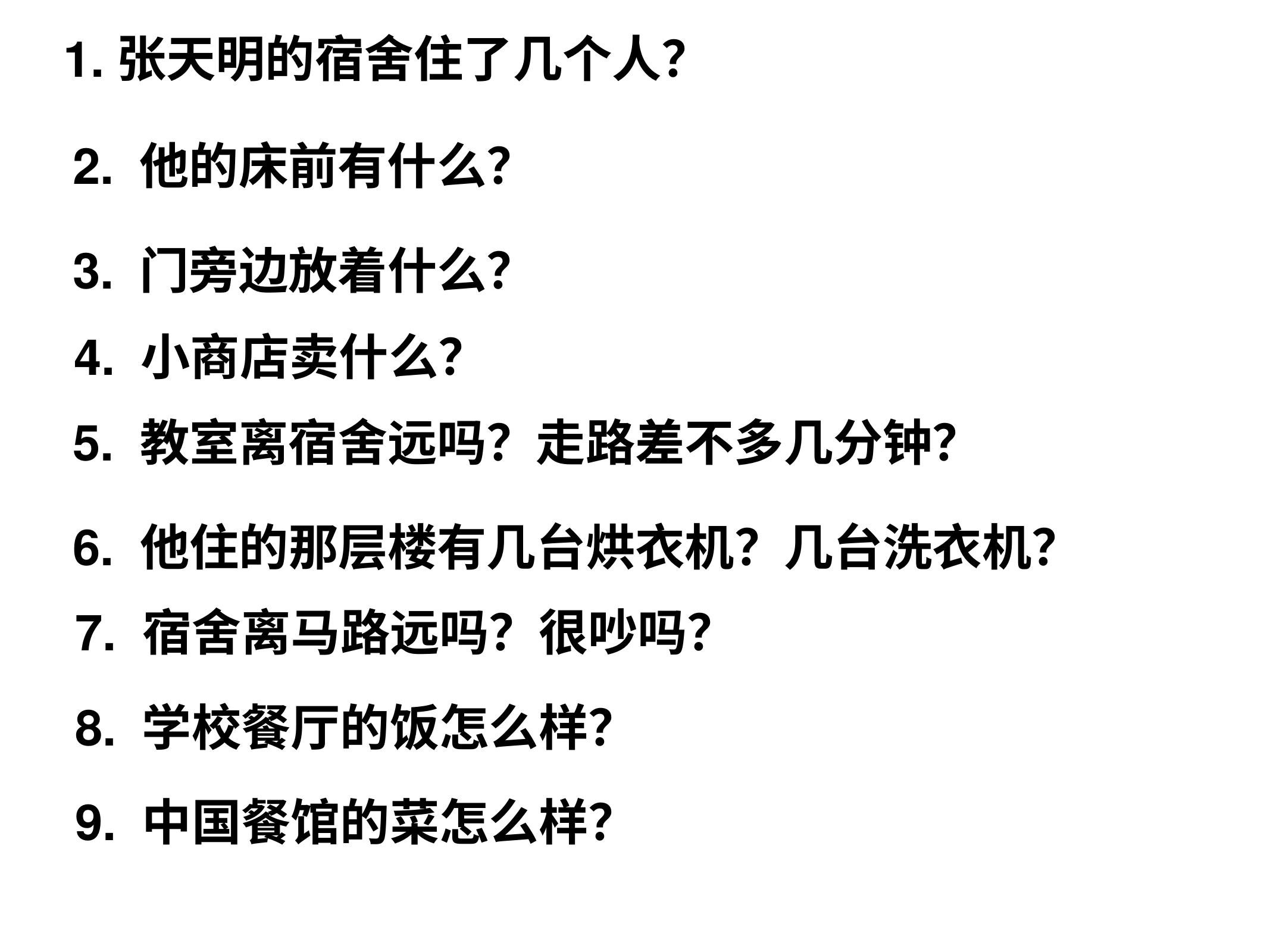

1.张天明的宿舍住了几个人？
2. 他的床前有什么？
3. 门旁边放着什么？
4. 小商店卖什么？
5. 教室离宿舍远吗？走路差不多几分钟？
6. 他住的那层楼有几台烘衣机？几台洗衣机？
7. 宿舍离马路远吗？很吵吗？
8. 学校餐厅的饭怎么样？
9. 中国餐馆的菜怎么样？